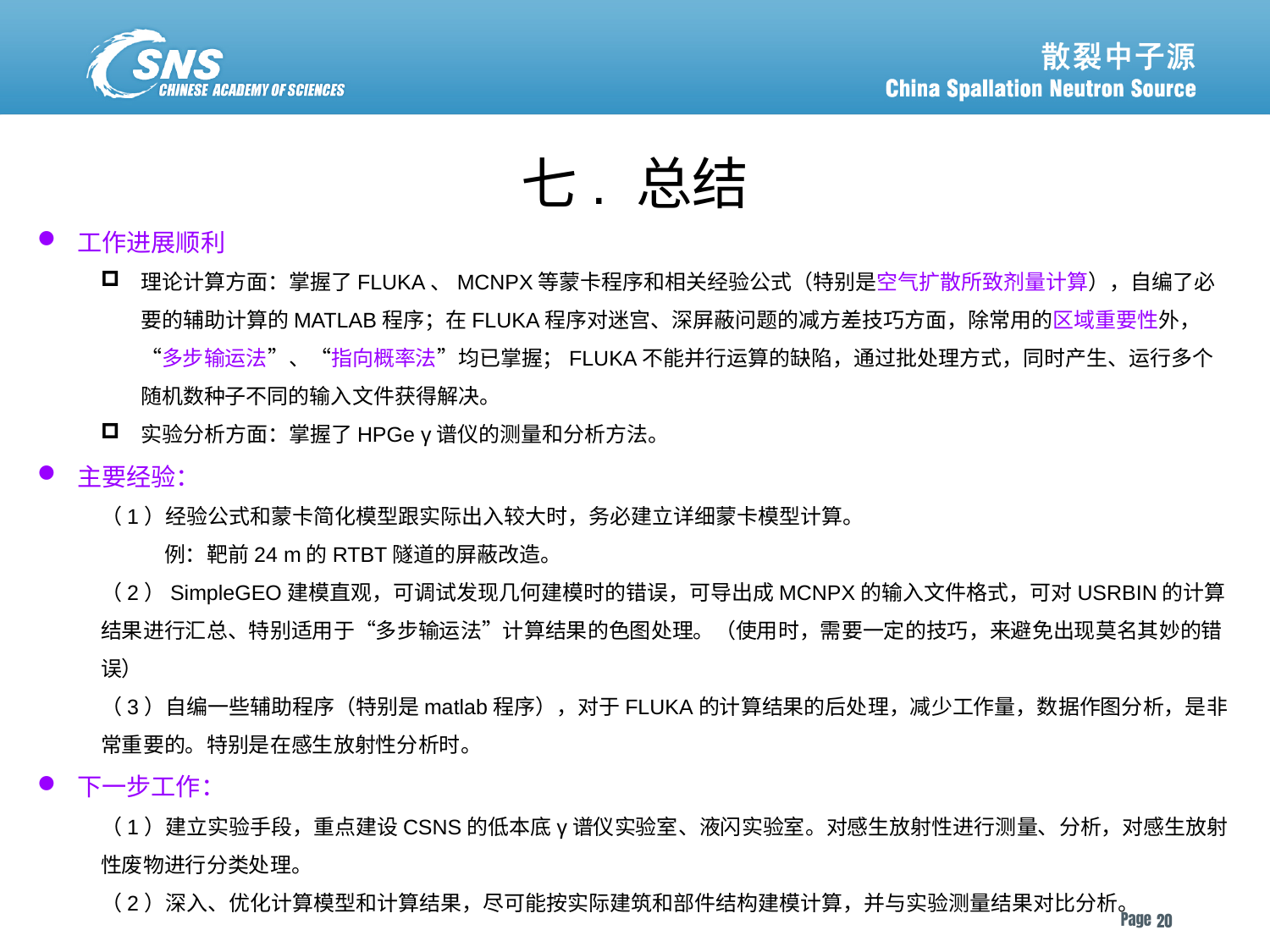

七. 总结
工作进展顺利
理论计算方面：掌握了FLUKA、MCNPX等蒙卡程序和相关经验公式（特别是空气扩散所致剂量计算），自编了必要的辅助计算的MATLAB程序；在FLUKA程序对迷宫、深屏蔽问题的减方差技巧方面，除常用的区域重要性外，“多步输运法”、“指向概率法”均已掌握；FLUKA不能并行运算的缺陷，通过批处理方式，同时产生、运行多个随机数种子不同的输入文件获得解决。
实验分析方面：掌握了HPGe γ谱仪的测量和分析方法。
主要经验：
（1）经验公式和蒙卡简化模型跟实际出入较大时，务必建立详细蒙卡模型计算。
例：靶前24 m的RTBT隧道的屏蔽改造。
（2）SimpleGEO建模直观，可调试发现几何建模时的错误，可导出成MCNPX的输入文件格式，可对USRBIN的计算结果进行汇总、特别适用于“多步输运法”计算结果的色图处理。（使用时，需要一定的技巧，来避免出现莫名其妙的错误）
（3）自编一些辅助程序（特别是matlab程序），对于FLUKA的计算结果的后处理，减少工作量，数据作图分析，是非常重要的。特别是在感生放射性分析时。
下一步工作：
（1）建立实验手段，重点建设CSNS的低本底γ谱仪实验室、液闪实验室。对感生放射性进行测量、分析，对感生放射性废物进行分类处理。
（2）深入、优化计算模型和计算结果，尽可能按实际建筑和部件结构建模计算，并与实验测量结果对比分析。

20